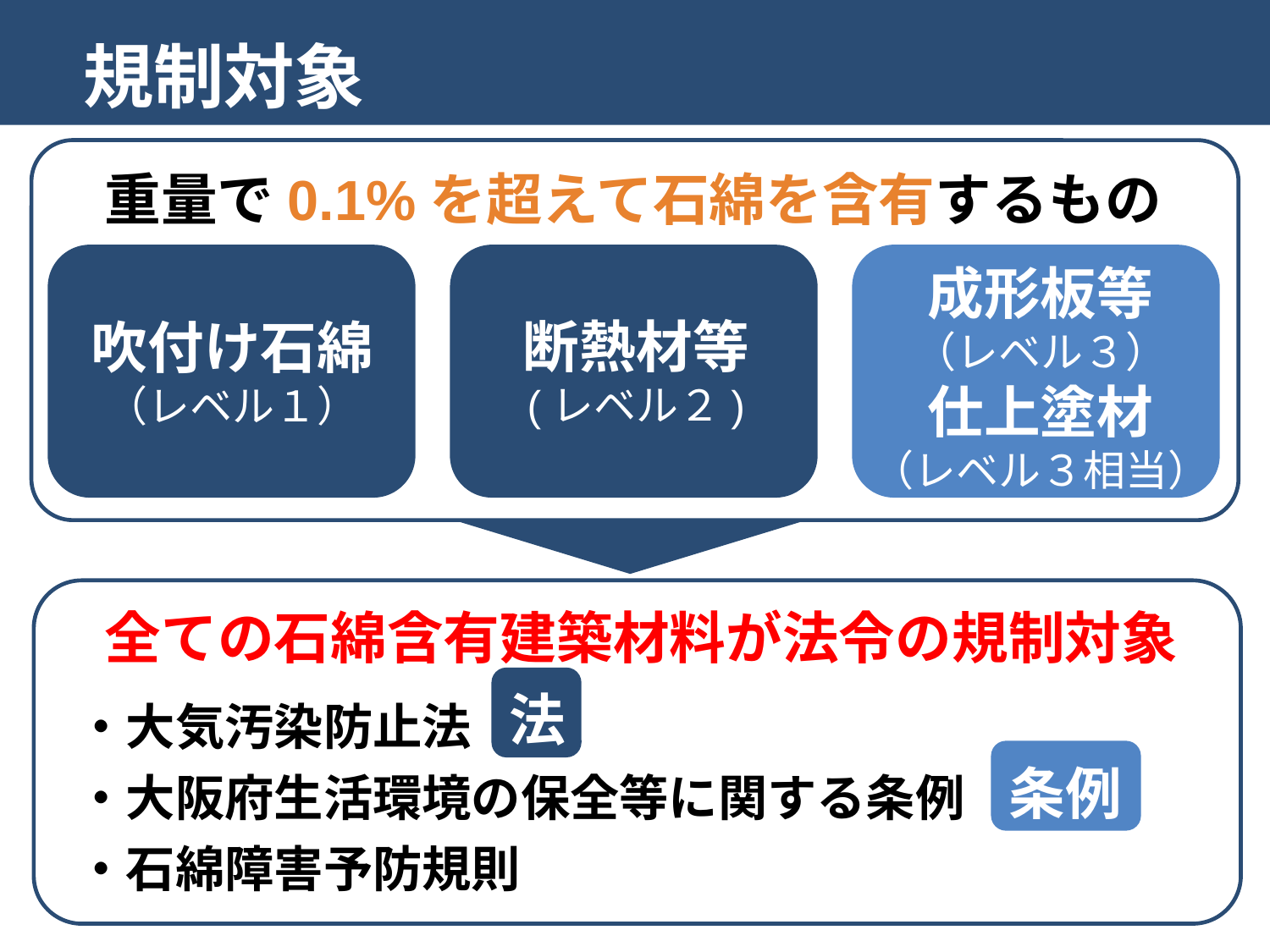

規制対象

重量で0.1%を超えて石綿を含有するもの

成形板等
（レベル３）
仕上塗材
（レベル３相当）
断熱材等
(レベル２)
吹付け石綿
（レベル１）

全ての石綿含有建築材料が法令の規制対象

法
・大気汚染防止法
・大阪府生活環境の保全等に関する条例
・石綿障害予防規則

条例